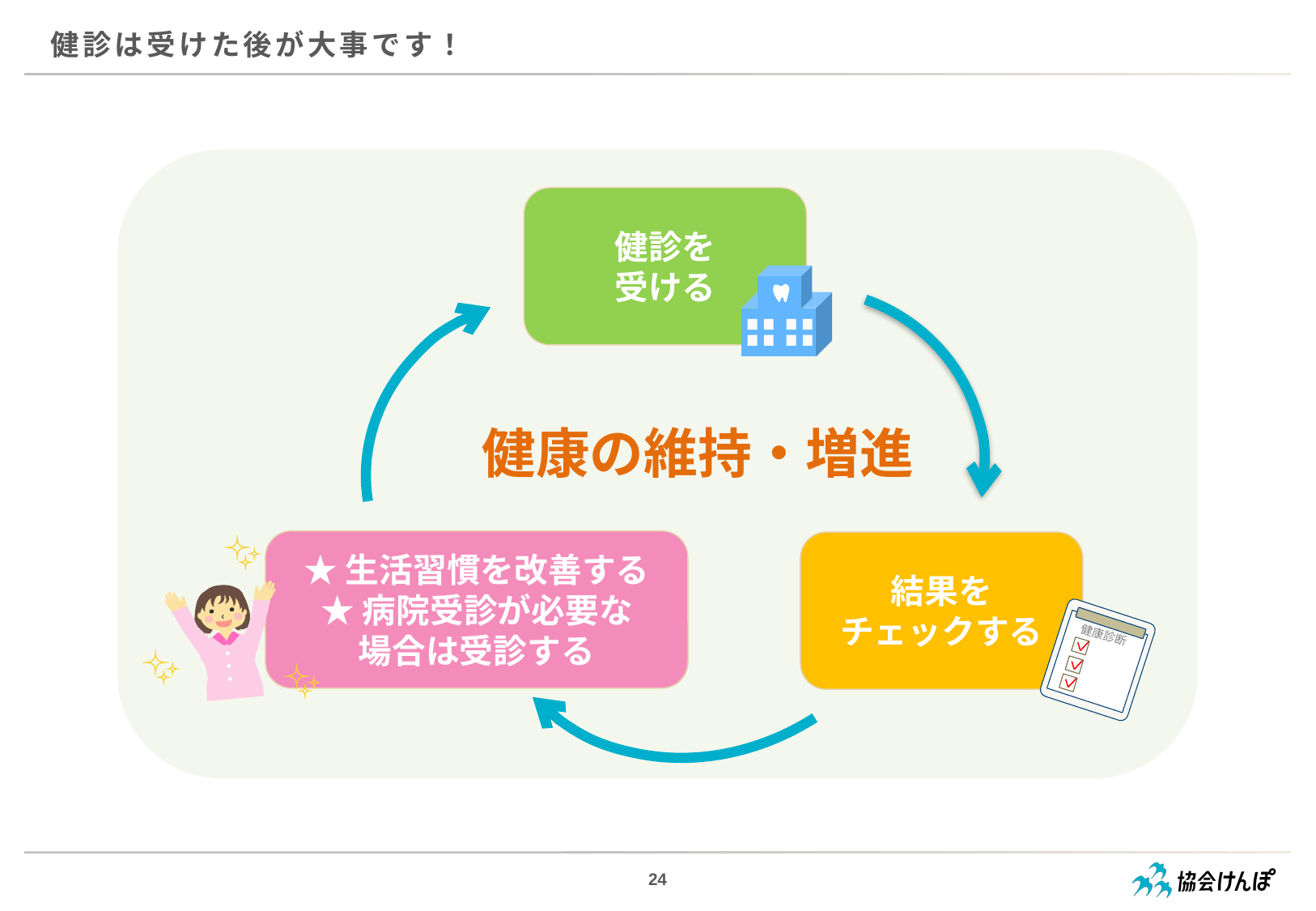

健診は受けた後が大事です！

健診を
受ける

健康の維持・増進
✨
★生活習慣を改善する
★病院受診が必要な
場合は受診する
結果を
チェックする

健康診断

✨
✨